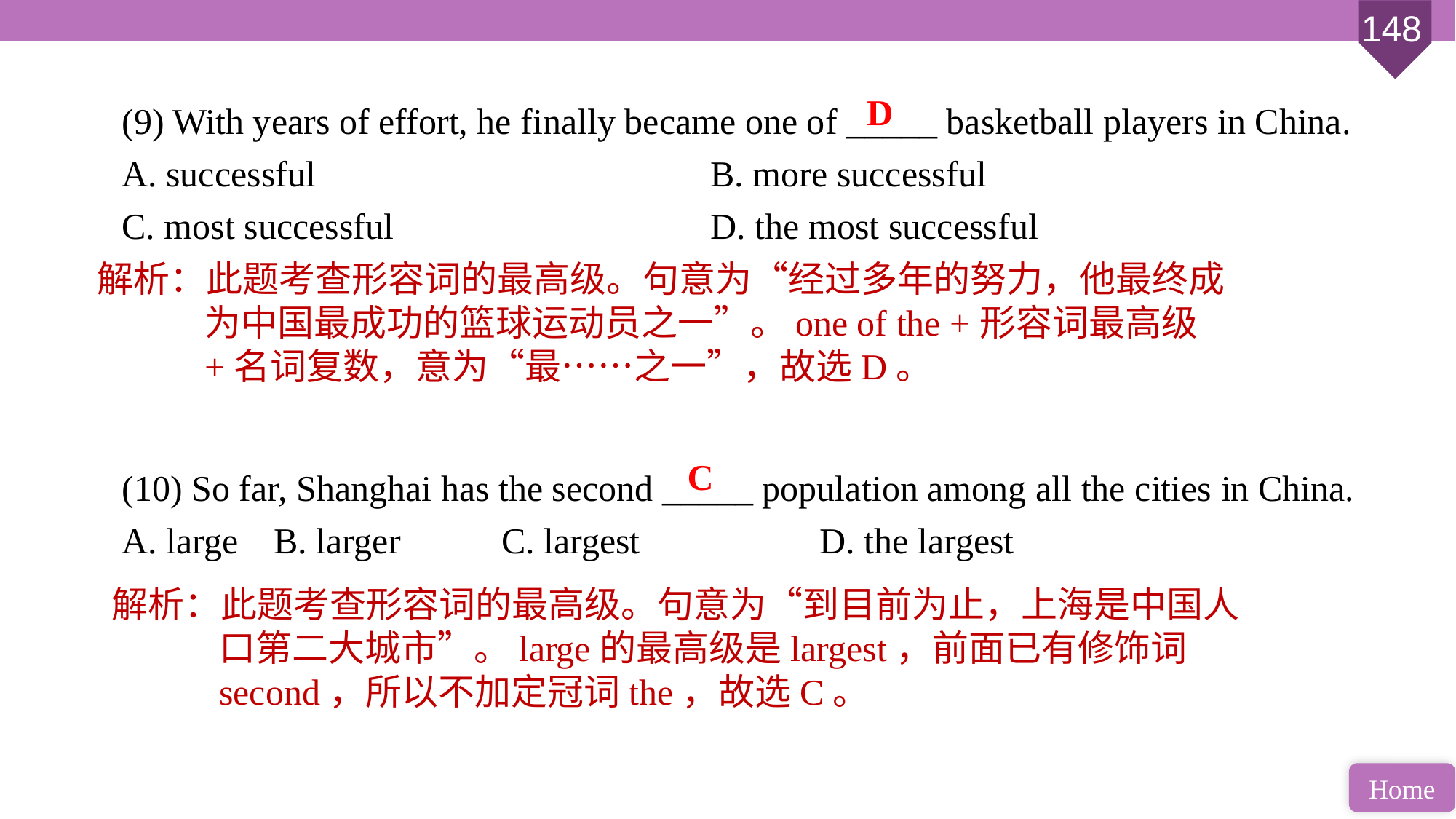

(9) With years of effort, he finally became one of _____ basketball players in China.
A. successful 				B. more successful
C. most successful 			D. the most successful

(10) So far, Shanghai has the second _____ population among all the cities in China.
A. large 	B. larger	 C. largest 		D. the largest
D
解析：此题考查形容词的最高级。句意为“经过多年的努力，他最终成为中国最成功的篮球运动员之一”。one of the +形容词最高级+名词复数，意为“最……之一”，故选D。
C
解析：此题考查形容词的最高级。句意为“到目前为止，上海是中国人口第二大城市”。large的最高级是largest，前面已有修饰词second，所以不加定冠词the，故选C。